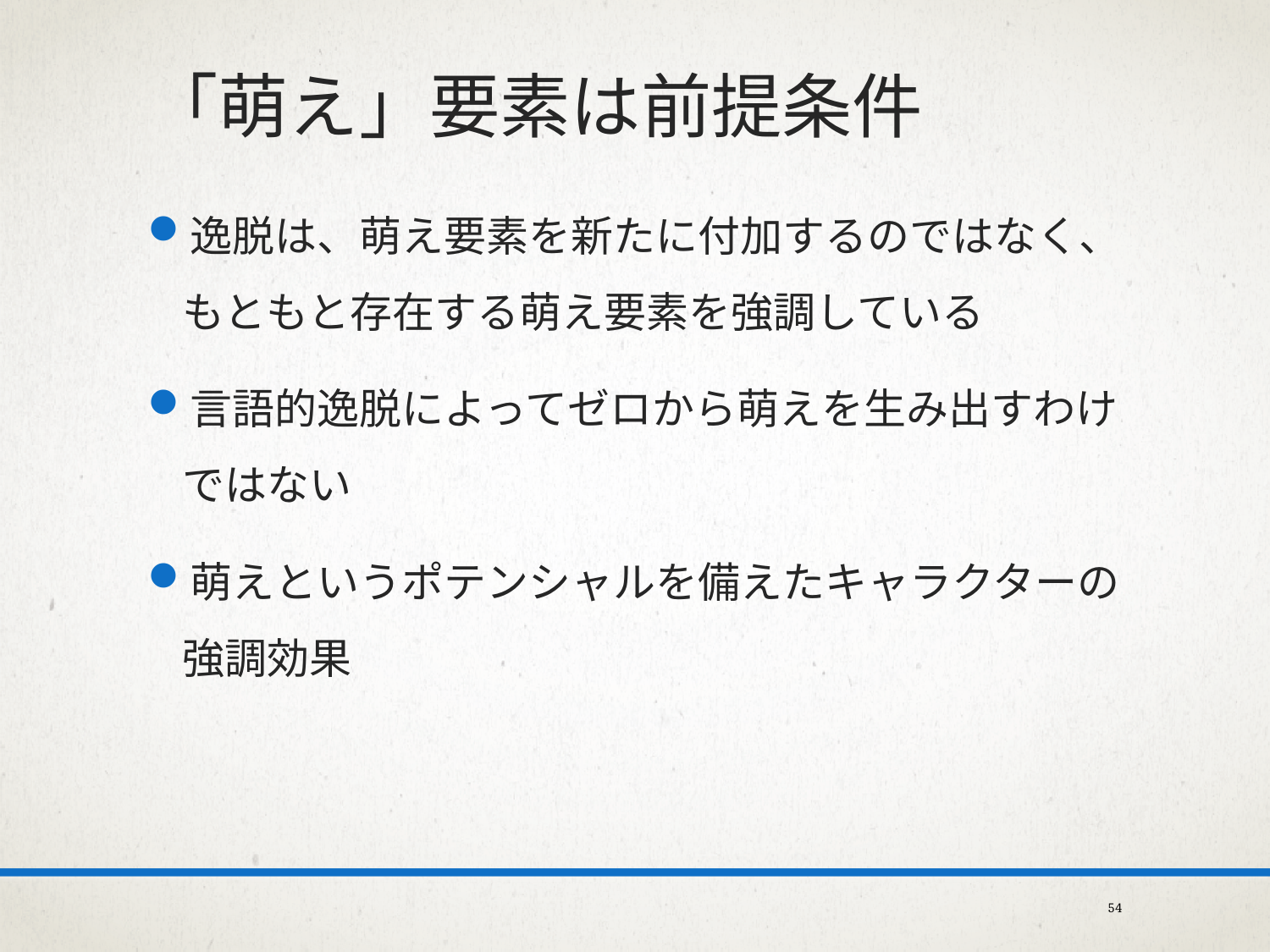

「萌え」要素は前提条件
逸脱は、萌え要素を新たに付加するのではなく、もともと存在する萌え要素を強調している
言語的逸脱によってゼロから萌えを生み出すわけではない
萌えというポテンシャルを備えたキャラクターの強調効果
54